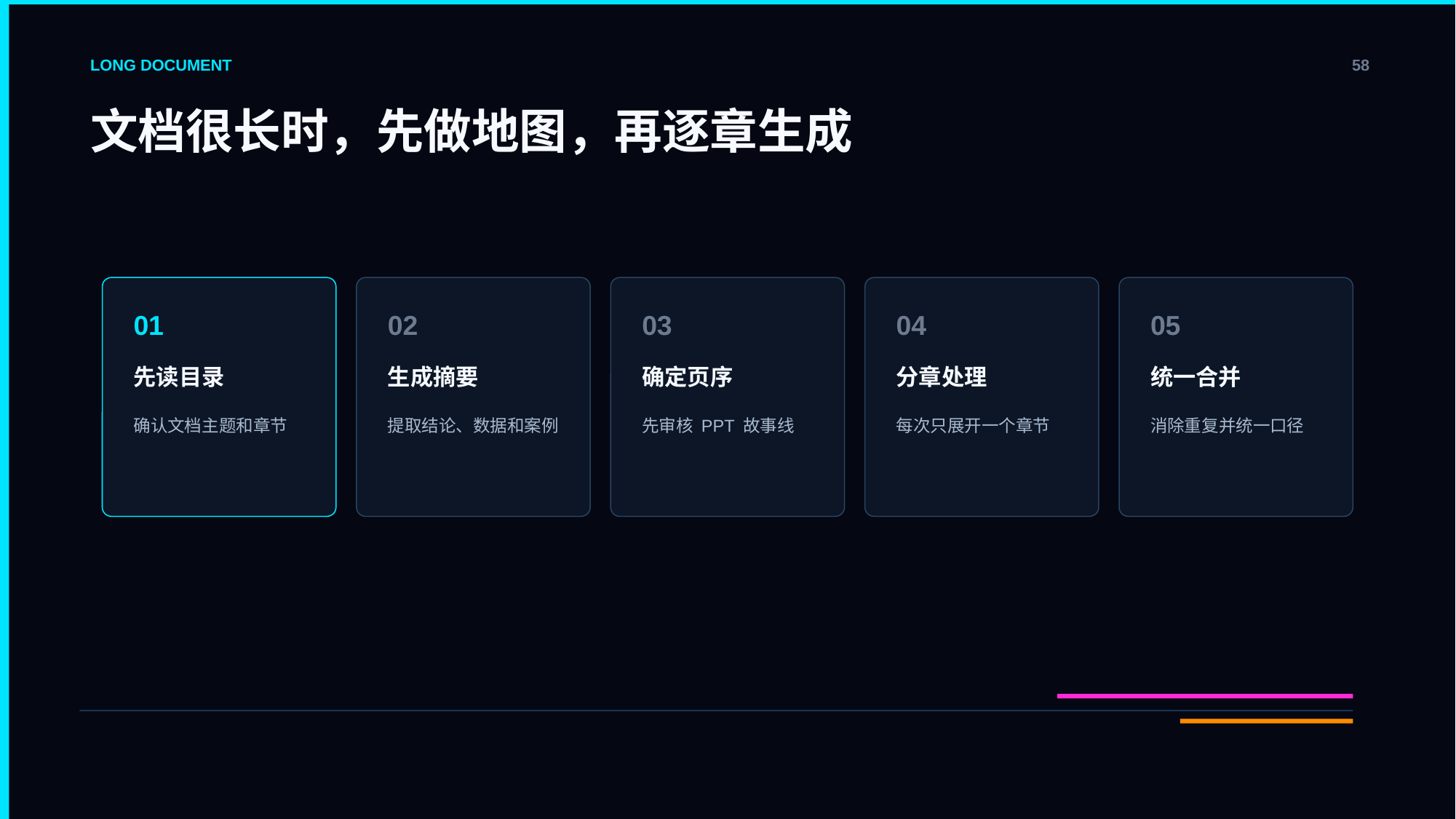

LONG DOCUMENT
58
文档很长时，先做地图，再逐章生成

01
02
03
04
05
先读目录
生成摘要
确定页序
分章处理
统一合并
确认文档主题和章节
提取结论、数据和案例
先审核 PPT 故事线
每次只展开一个章节
消除重复并统一口径